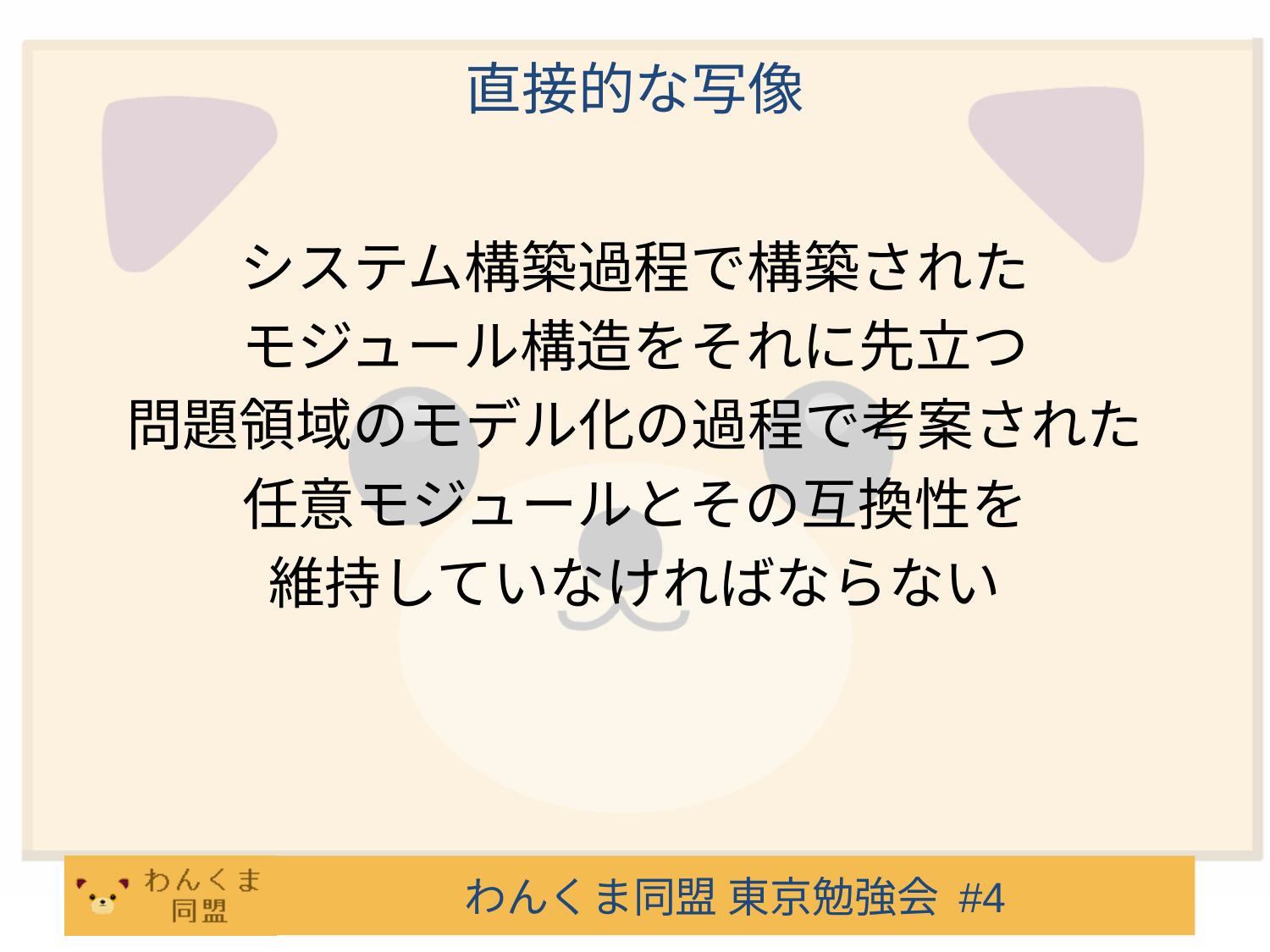

# 直接的な写像

システム構築過程で構築された
モジュール構造をそれに先立つ
問題領域のモデル化の過程で考案された
任意モジュールとその互換性を
維持していなければならない